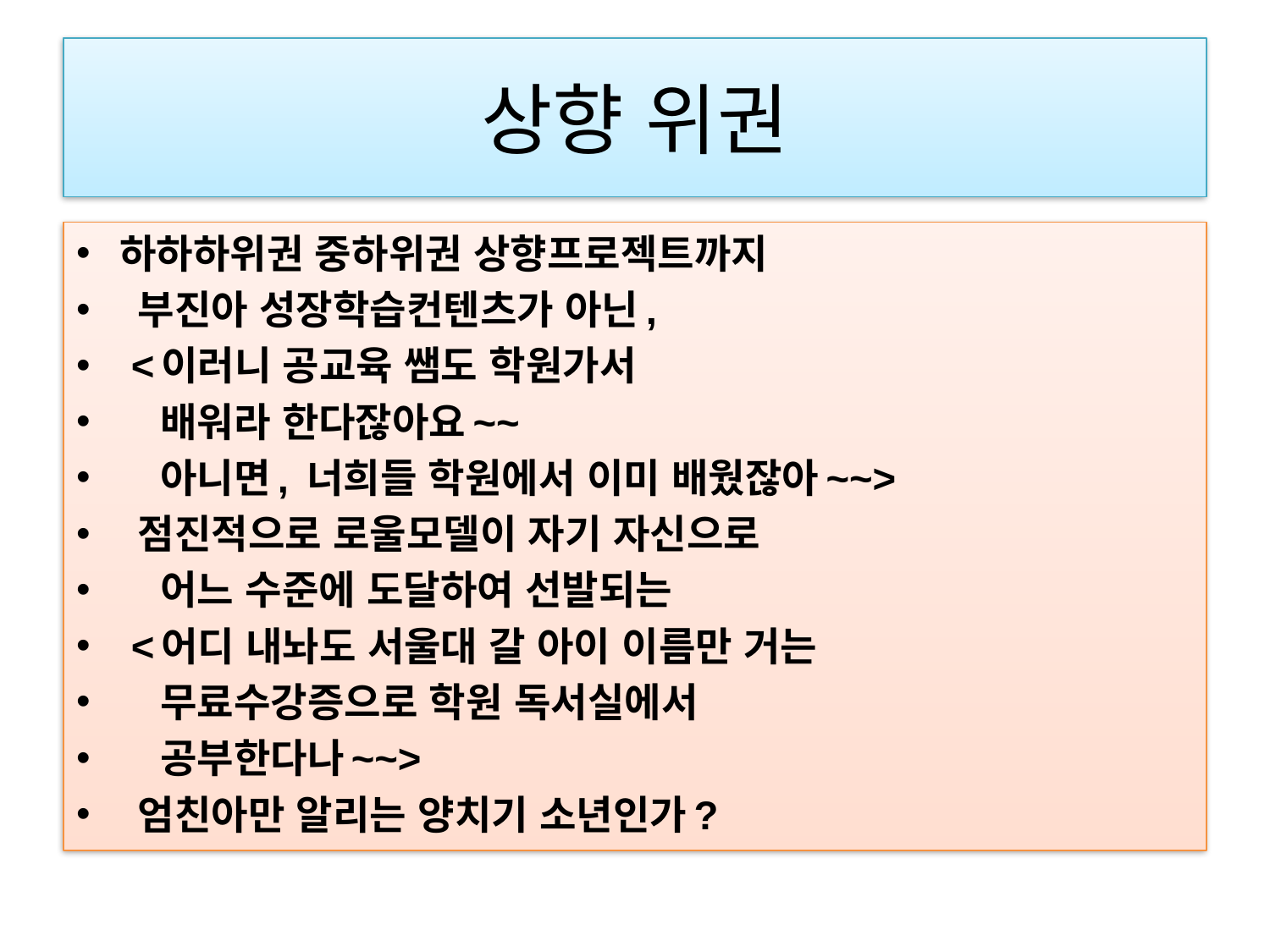

# 상향 위권
하하하위권 중하위권 상향프로젝트까지
 부진아 성장학습컨텐츠가 아닌,
 <이러니 공교육 쌤도 학원가서
   배워라 한다잖아요~~
   아니면, 너희들 학원에서 이미 배웠잖아~~>
 점진적으로 로울모델이 자기 자신으로
   어느 수준에 도달하여 선발되는
 <어디 내놔도 서울대 갈 아이 이름만 거는
   무료수강증으로 학원 독서실에서
   공부한다나~~>
 엄친아만 알리는 양치기 소년인가?